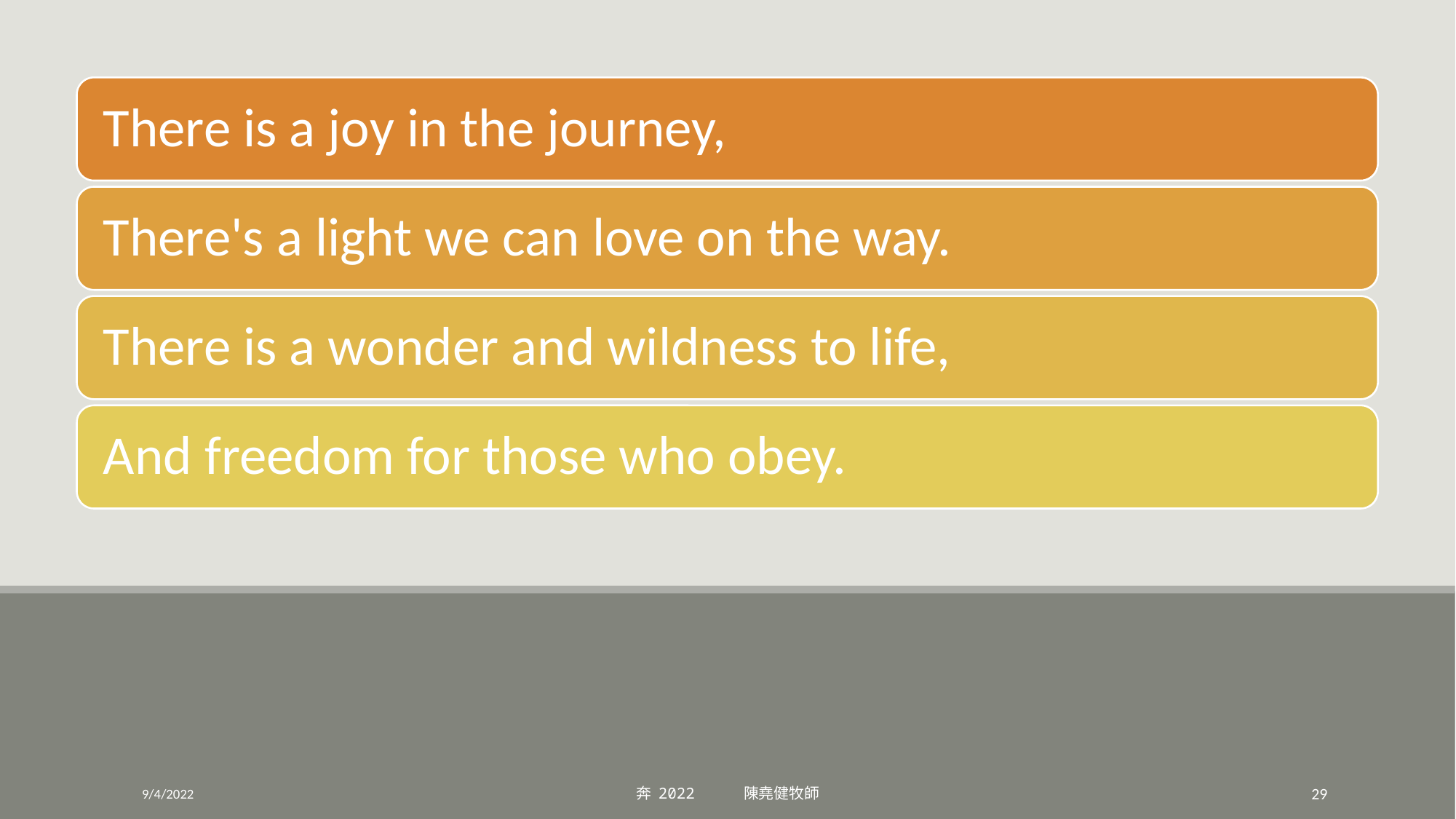

There is a joy in the journey,
There's a light we can love on the way.
There is a wonder and wildness to life,
And freedom for those who obey.

9/4/2022
奔 2022     陳堯健牧師
29